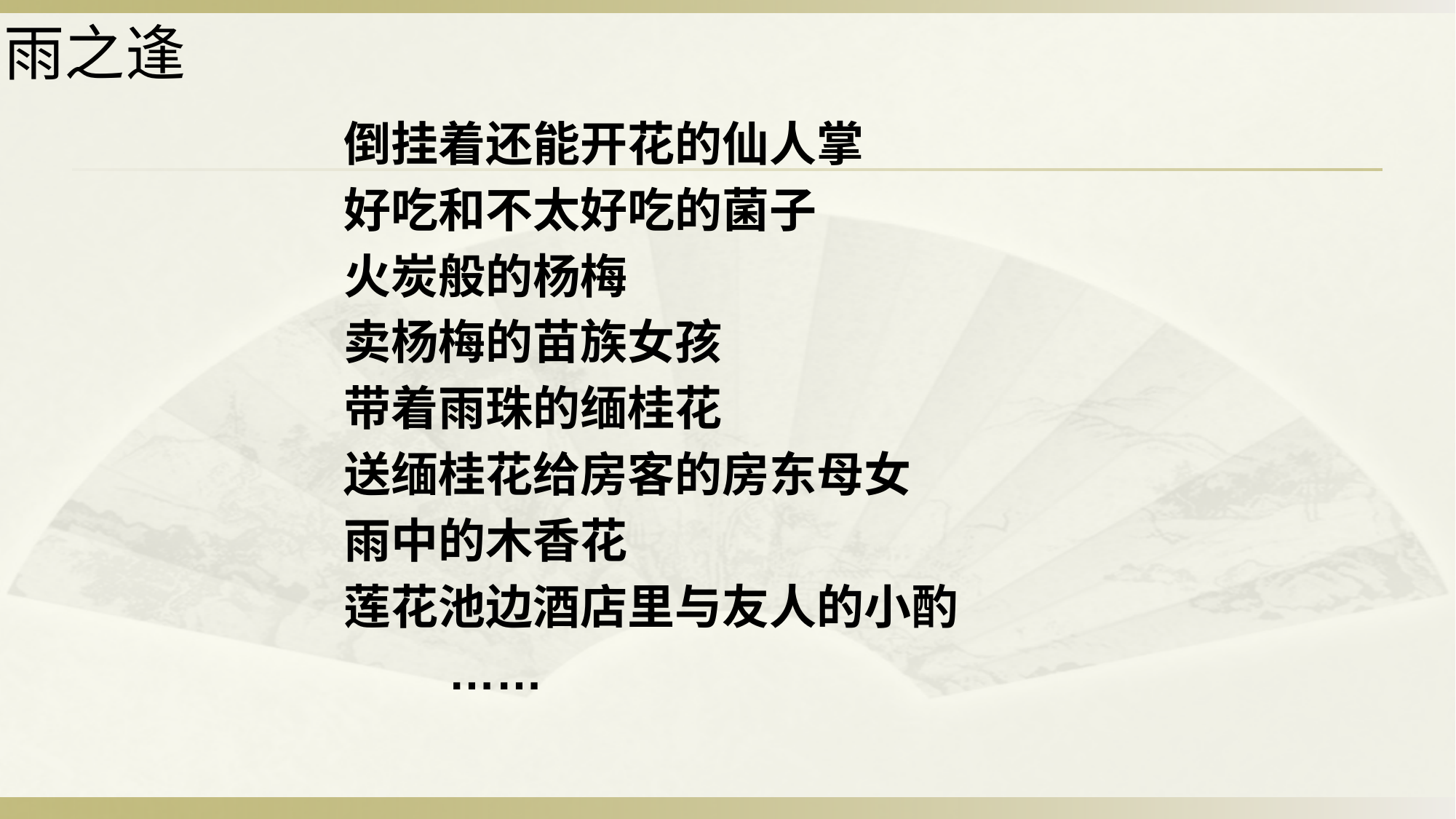

雨之逢
倒挂着还能开花的仙人掌
好吃和不太好吃的菌子
火炭般的杨梅
卖杨梅的苗族女孩
带着雨珠的缅桂花
送缅桂花给房客的房东母女
雨中的木香花
莲花池边酒店里与友人的小酌
        ……